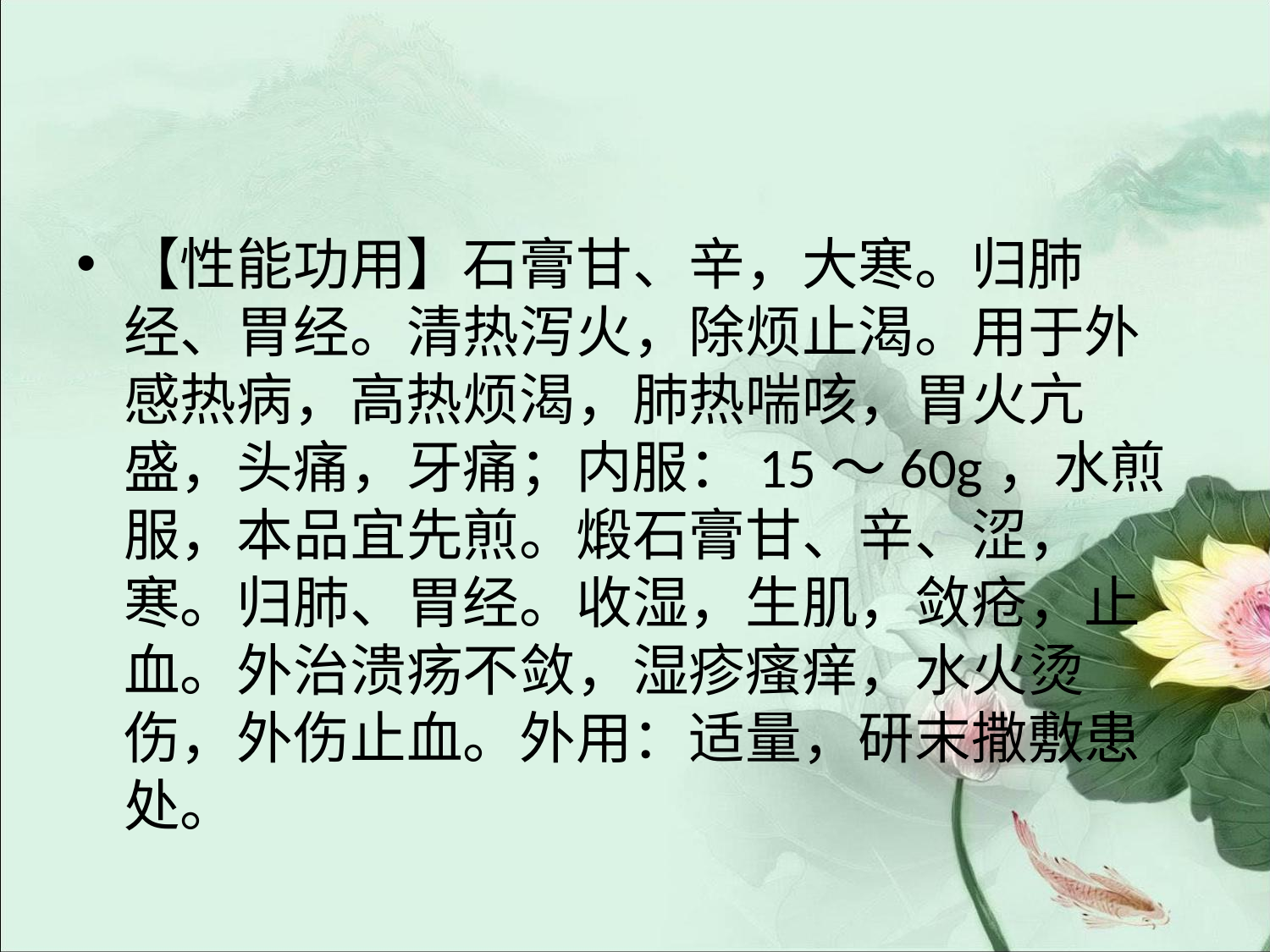

#
【性能功用】石膏甘、辛，大寒。归肺经、胃经。清热泻火，除烦止渴。用于外感热病，高热烦渴，肺热喘咳，胃火亢盛，头痛，牙痛；内服：15～60g，水煎服，本品宜先煎。煅石膏甘、辛、涩，寒。归肺、胃经。收湿，生肌，敛疮，止血。外治溃疡不敛，湿疹瘙痒，水火烫伤，外伤止血。外用：适量，研末撒敷患处。